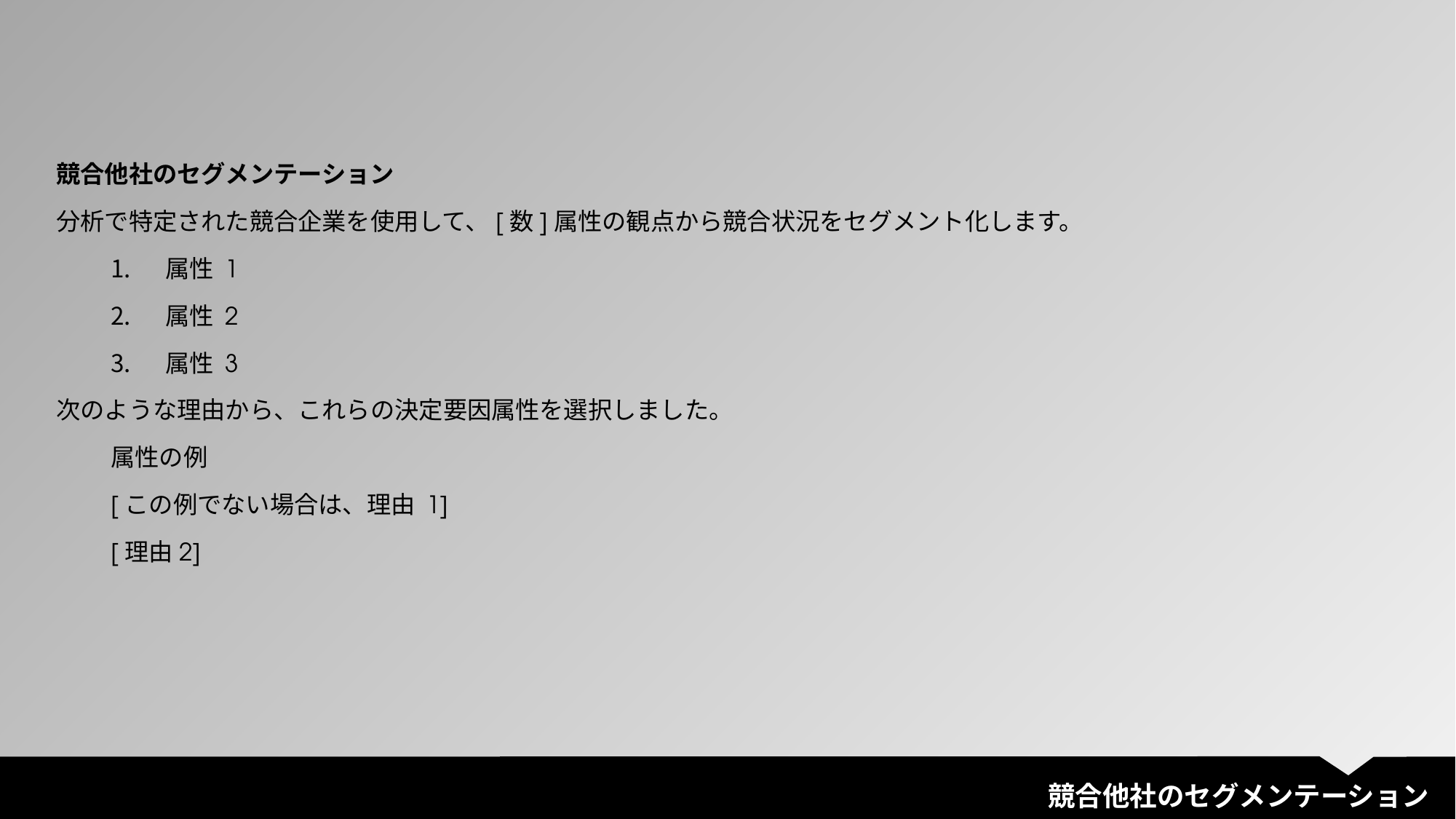

競合他社のセグメンテーション
分析で特定された競合企業を使用して、[数]属性の観点から競合状況をセグメント化します。
属性 1
属性 2
属性 3
次のような理由から、これらの決定要因属性を選択しました。
属性の例
[この例でない場合は、理由 1]
[理由2]

競合他社のセグメンテーション